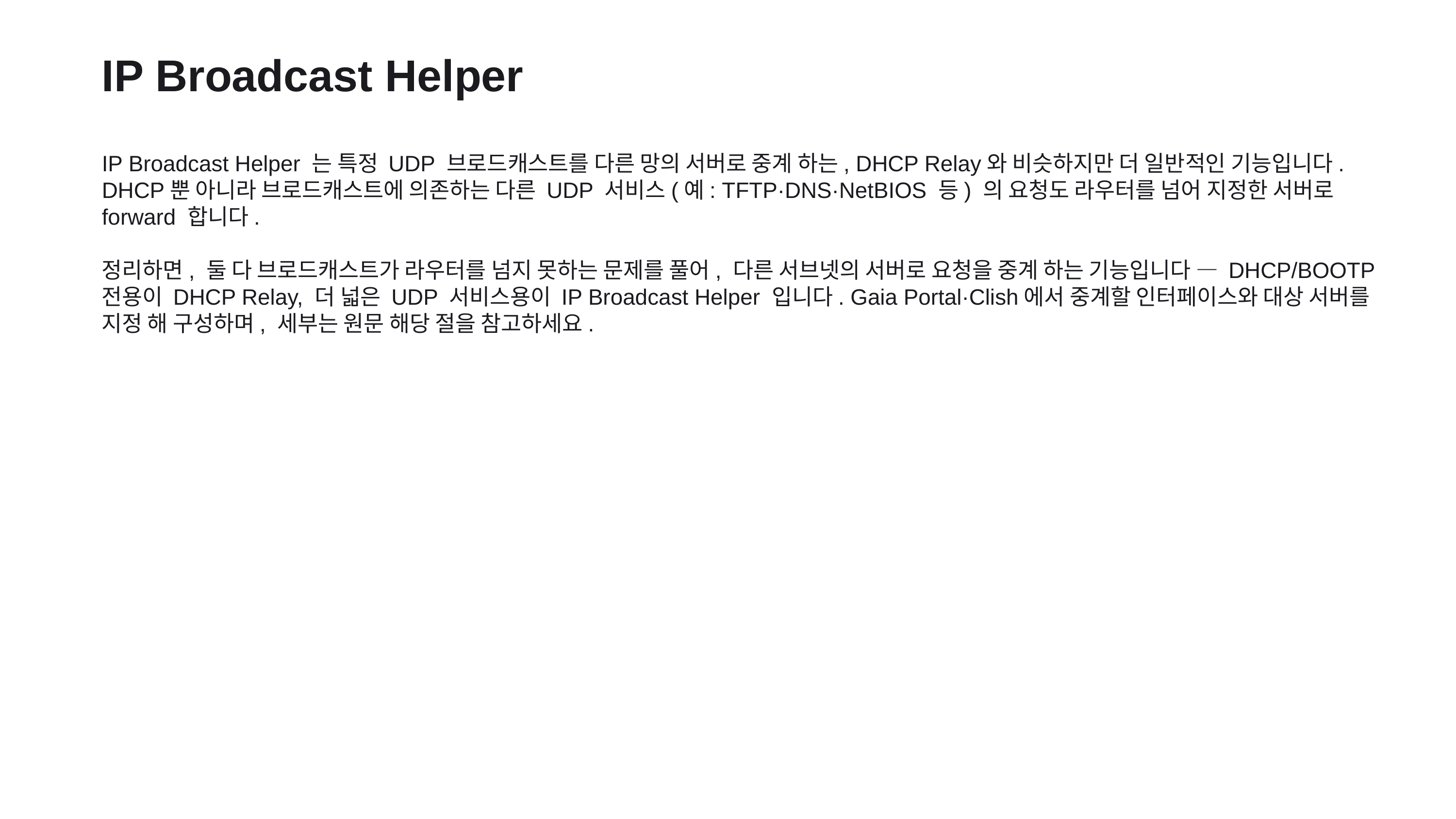

IP Broadcast Helper
IP Broadcast Helper 는 특정 UDP 브로드캐스트를 다른 망의 서버로 중계 하는, DHCP Relay와 비슷하지만 더 일반적인 기능입니다. DHCP뿐 아니라 브로드캐스트에 의존하는 다른 UDP 서비스(예: TFTP·DNS·NetBIOS 등) 의 요청도 라우터를 넘어 지정한 서버로 forward 합니다.

정리하면, 둘 다 브로드캐스트가 라우터를 넘지 못하는 문제를 풀어, 다른 서브넷의 서버로 요청을 중계 하는 기능입니다 — DHCP/BOOTP 전용이 DHCP Relay, 더 넓은 UDP 서비스용이 IP Broadcast Helper 입니다. Gaia Portal·Clish에서 중계할 인터페이스와 대상 서버를 지정 해 구성하며, 세부는 원문 해당 절을 참고하세요.